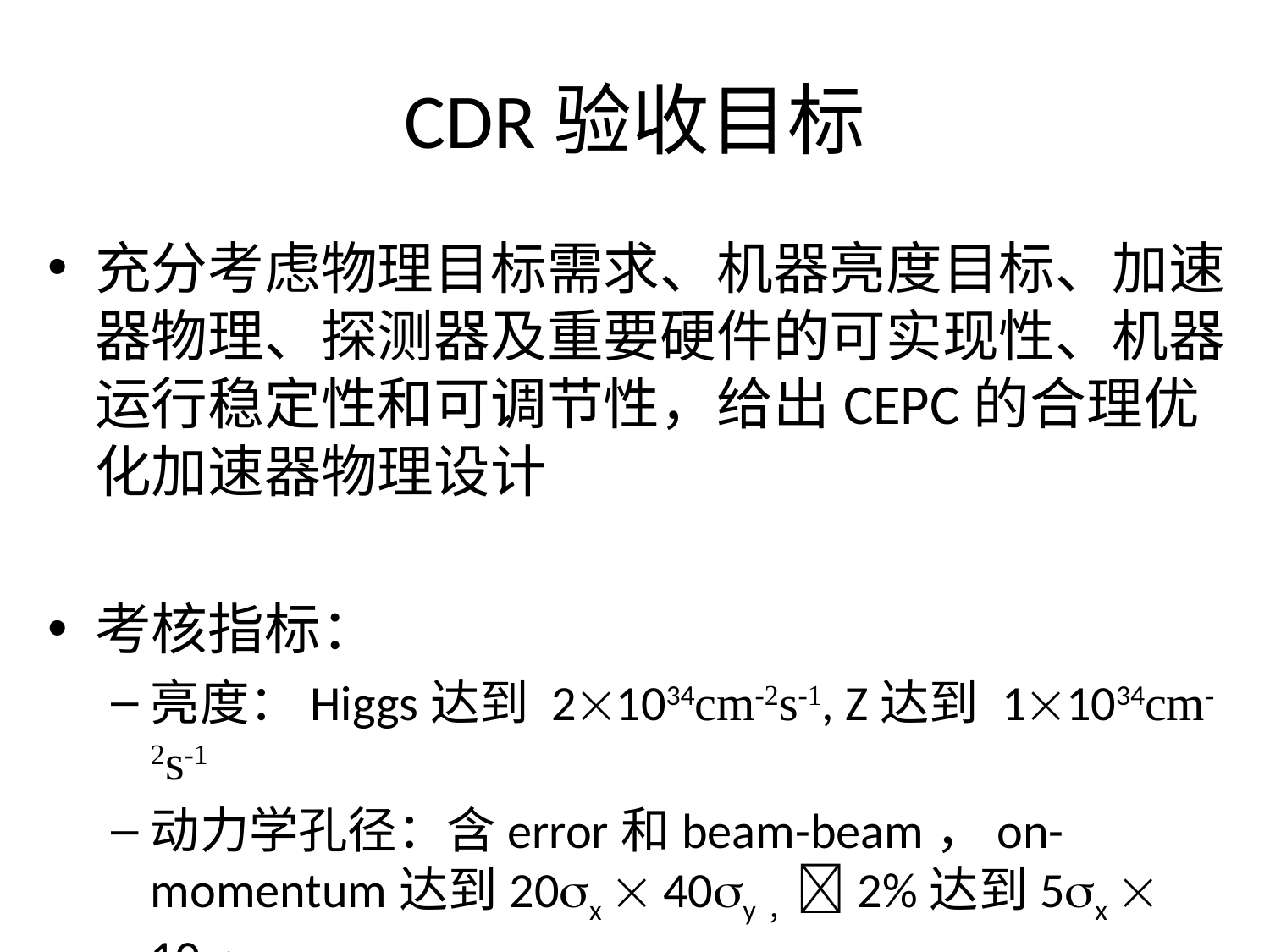

# CDR验收目标
充分考虑物理目标需求、机器亮度目标、加速器物理、探测器及重要硬件的可实现性、机器运行稳定性和可调节性，给出CEPC的合理优化加速器物理设计

考核指标：
亮度：Higgs达到 2×1034cm-2s-1, Z达到 1×1034cm-2s-1
动力学孔径：含error和beam-beam，on-momentum达到20σx × 40σy，±2%达到5σx × 10σy